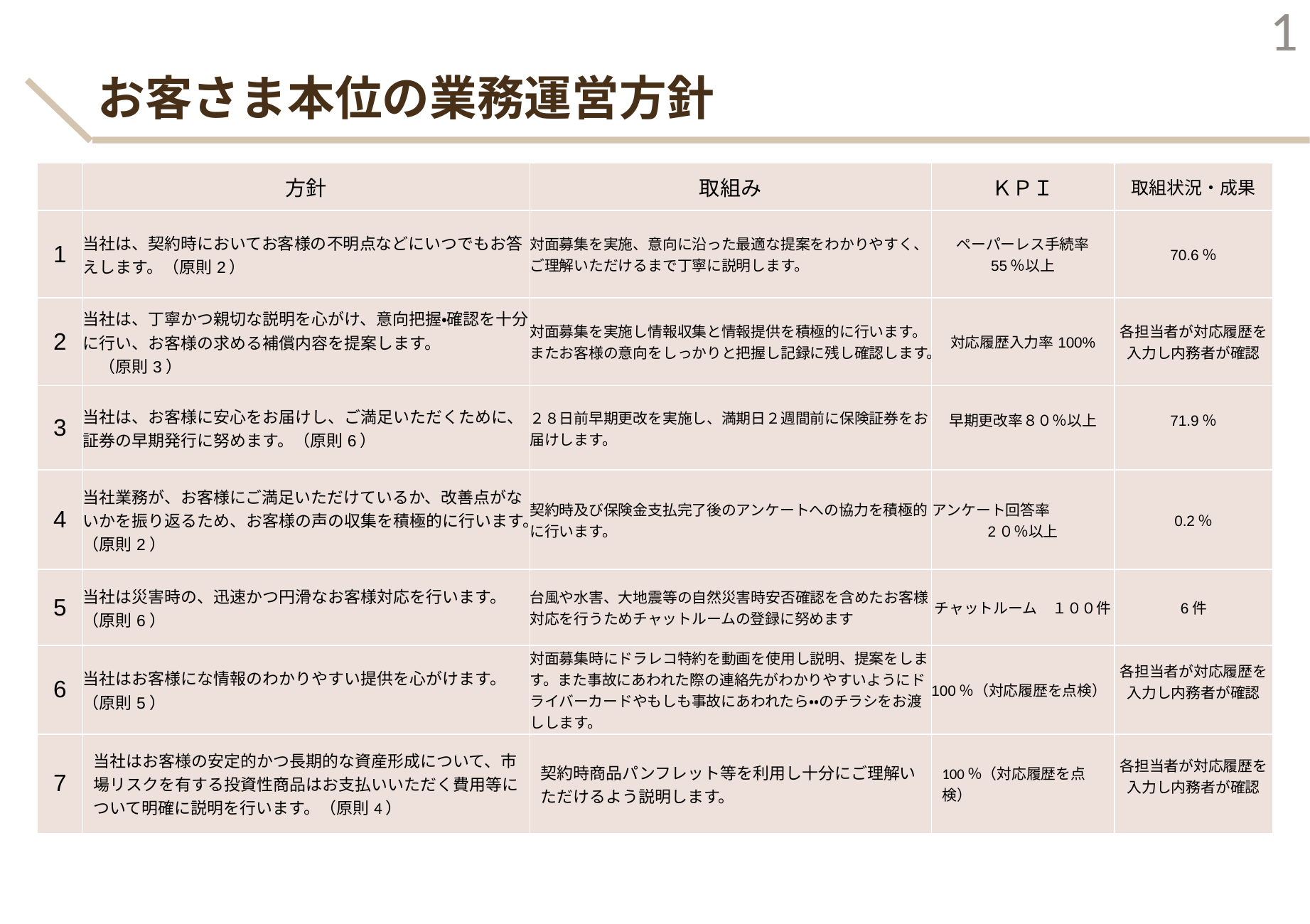

1
# お客さま本位の業務運営方針
|  | 方針 | 取組み | ＫＰＩ | 取組状況・成果 |
| --- | --- | --- | --- | --- |
| 1 | 当社は、契約時においてお客様の不明点などにいつでもお答えします。（原則2） | 対面募集を実施、意向に沿った最適な提案をわかりやすく、ご理解いただけるまで丁寧に説明します。 | ペーパーレス手続率 55％以上 | 70.6％ |
| 2 | 当社は、丁寧かつ親切な説明を心がけ、意向把握・確認を十分に行い、お客様の求める補償内容を提案します。　 　（原則3） | 対面募集を実施し情報収集と情報提供を積極的に行います。またお客様の意向をしっかりと把握し記録に残し確認します。 | 対応履歴入力率100% | 各担当者が対応履歴を入力し内務者が確認 |
| 3 | 当社は、お客様に安心をお届けし、ご満足いただくために、証券の早期発行に努めます。（原則6） | ２８日前早期更改を実施し、満期日２週間前に保険証券をお届けします。 | 早期更改率８０％以上 | 71.9％ |
| 4 | 当社業務が、お客様にご満足いただけているか、改善点がないかを振り返るため、お客様の声の収集を積極的に行います。（原則2） | 契約時及び保険金支払完了後のアンケートへの協力を積極的に行います。 | アンケート回答率　　　　2０％以上 | 0.2％ |
| 5 | 当社は災害時の、迅速かつ円滑なお客様対応を行います。（原則6） | 台風や水害、大地震等の自然災害時安否確認を含めたお客様対応を行うためチャットルームの登録に努めます | チャットルーム　１００件 | 6件 |
| 6 | 当社はお客様にな情報のわかりやすい提供を心がけます。（原則5） | 対面募集時にドラレコ特約を動画を使用し説明、提案をします。また事故にあわれた際の連絡先がわかりやすいようにドライバーカードやもしも事故にあわれたら・・のチラシをお渡しします。 | 100％（対応履歴を点検） | 各担当者が対応履歴を入力し内務者が確認 |
| 7 | 当社はお客様の安定的かつ長期的な資産形成について、市場リスクを有する投資性商品はお支払いいただく費用等について明確に説明を行います。（原則4） | 契約時商品パンフレット等を利用し十分にご理解いただけるよう説明します。 | 100％（対応履歴を点検） | 各担当者が対応履歴を入力し内務者が確認 |